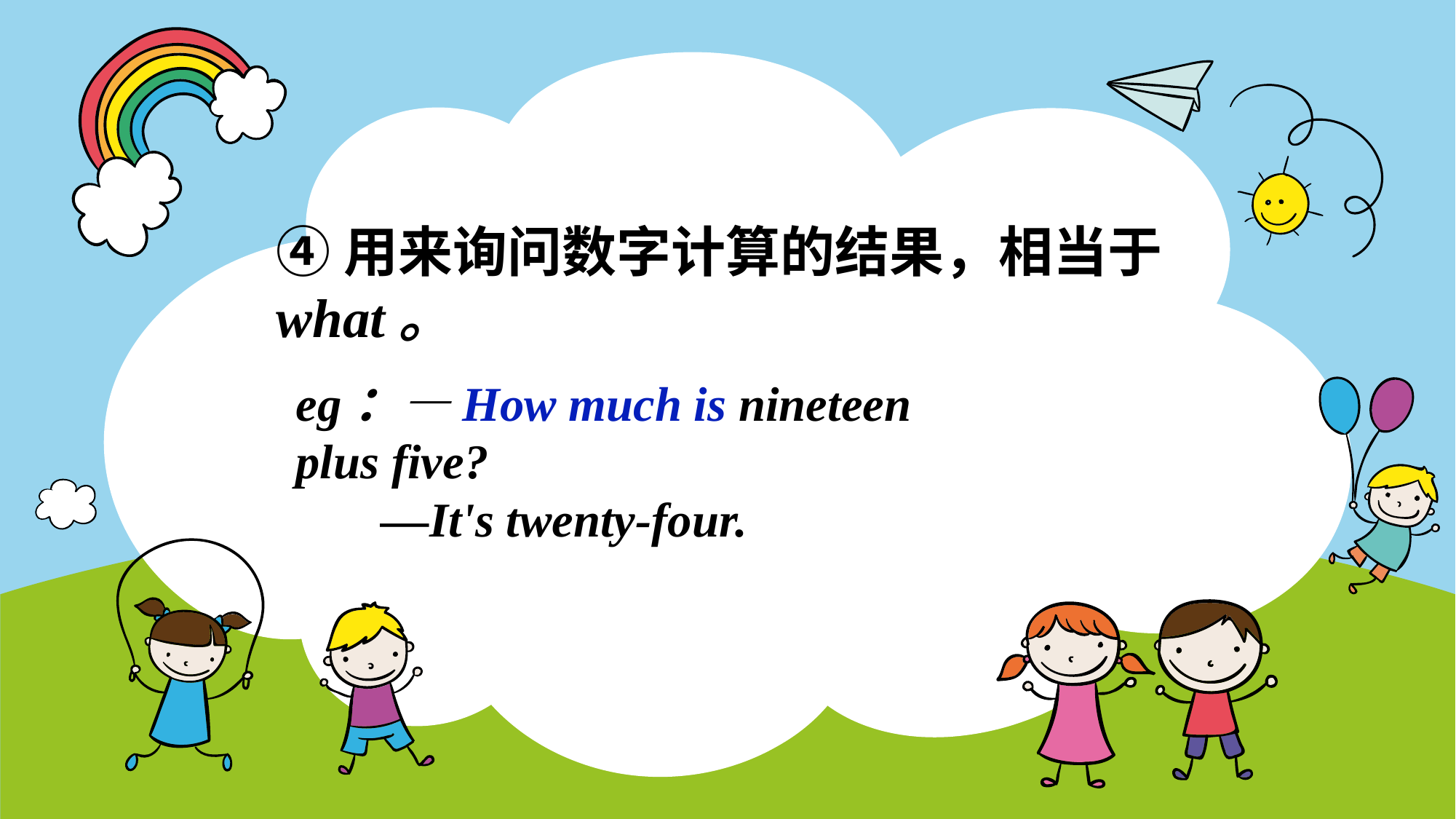

④用来询问数字计算的结果，相当于what。
eg：—How much is nineteen plus five?
       —It's twenty-four.